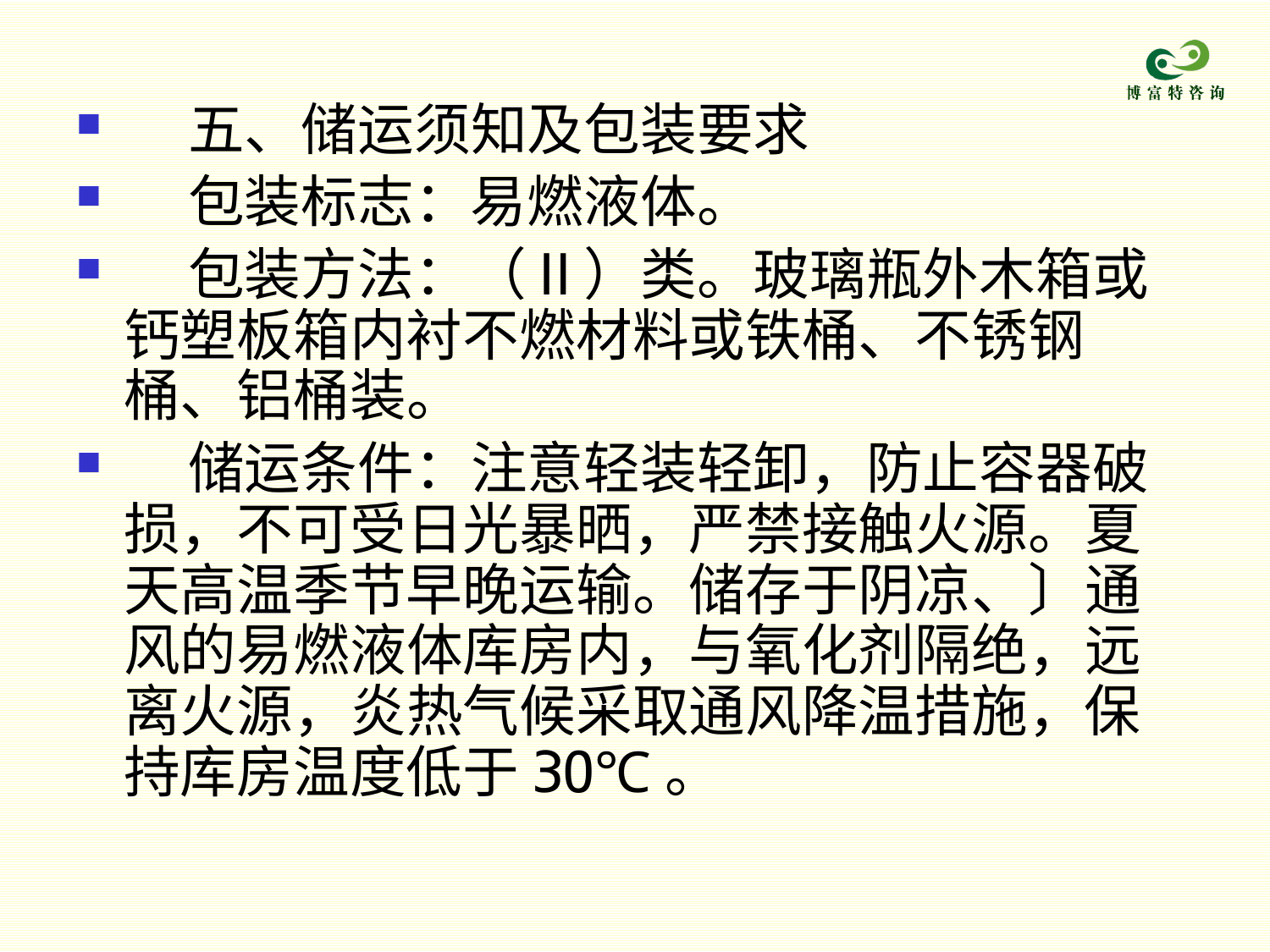

五、储运须知及包装要求
    包装标志：易燃液体。
    包装方法：（Ⅱ）类。玻璃瓶外木箱或钙塑板箱内衬不燃材料或铁桶、不锈钢桶、铝桶装。
    储运条件：注意轻装轻卸，防止容器破损，不可受日光暴晒，严禁接触火源。夏天高温季节早晚运输。储存于阴凉、〕通风的易燃液体库房内，与氧化剂隔绝，远离火源，炎热气候采取通风降温措施，保持库房温度低于30℃。